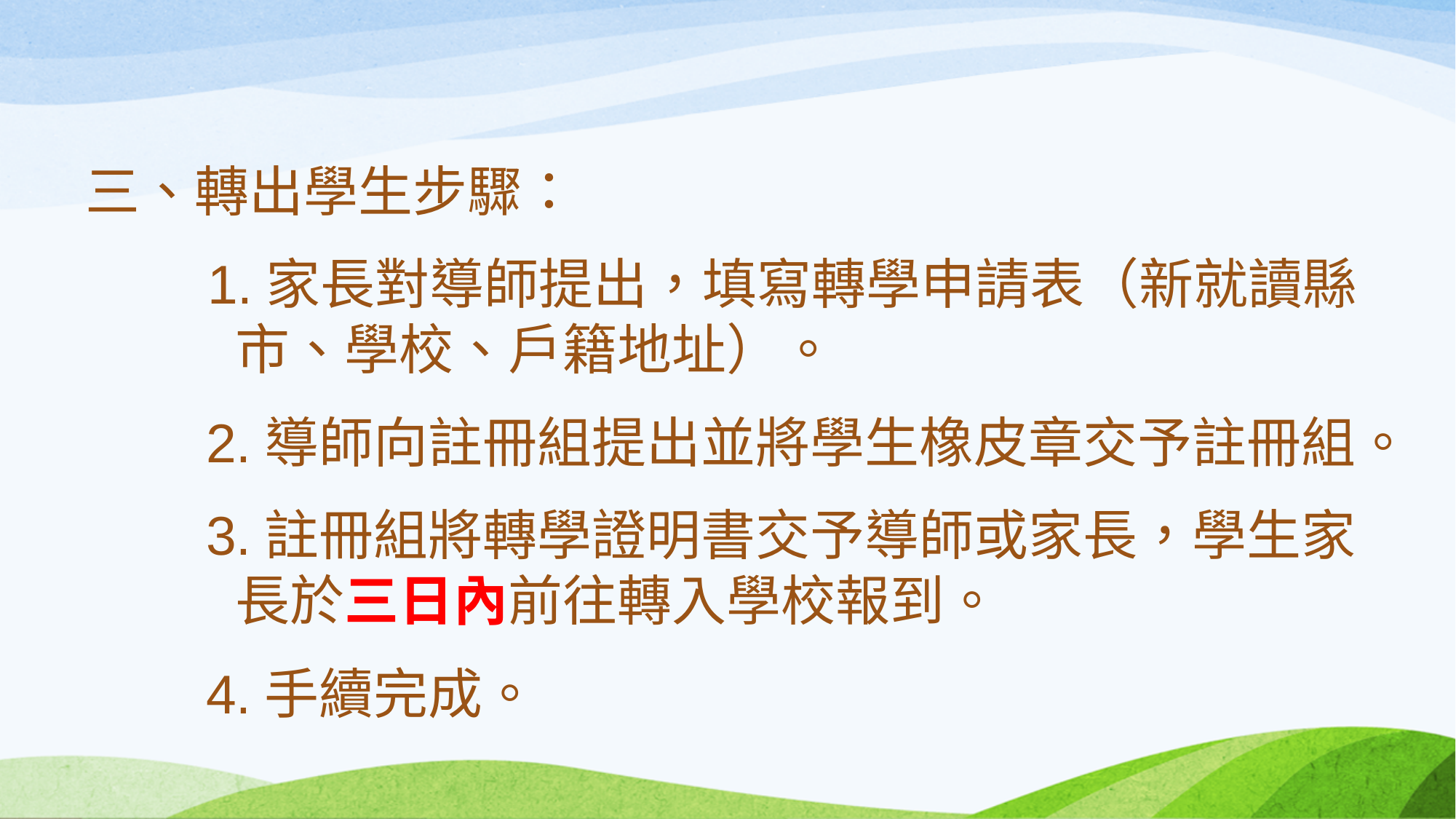

三、轉出學生步驟：
　　1.家長對導師提出，填寫轉學申請表（新就讀縣市、學校、戶籍地址）。
        2.導師向註冊組提出並將學生橡皮章交予註冊組。
        3.註冊組將轉學證明書交予導師或家長，學生家長於三日內前往轉入學校報到。
        4.手續完成。